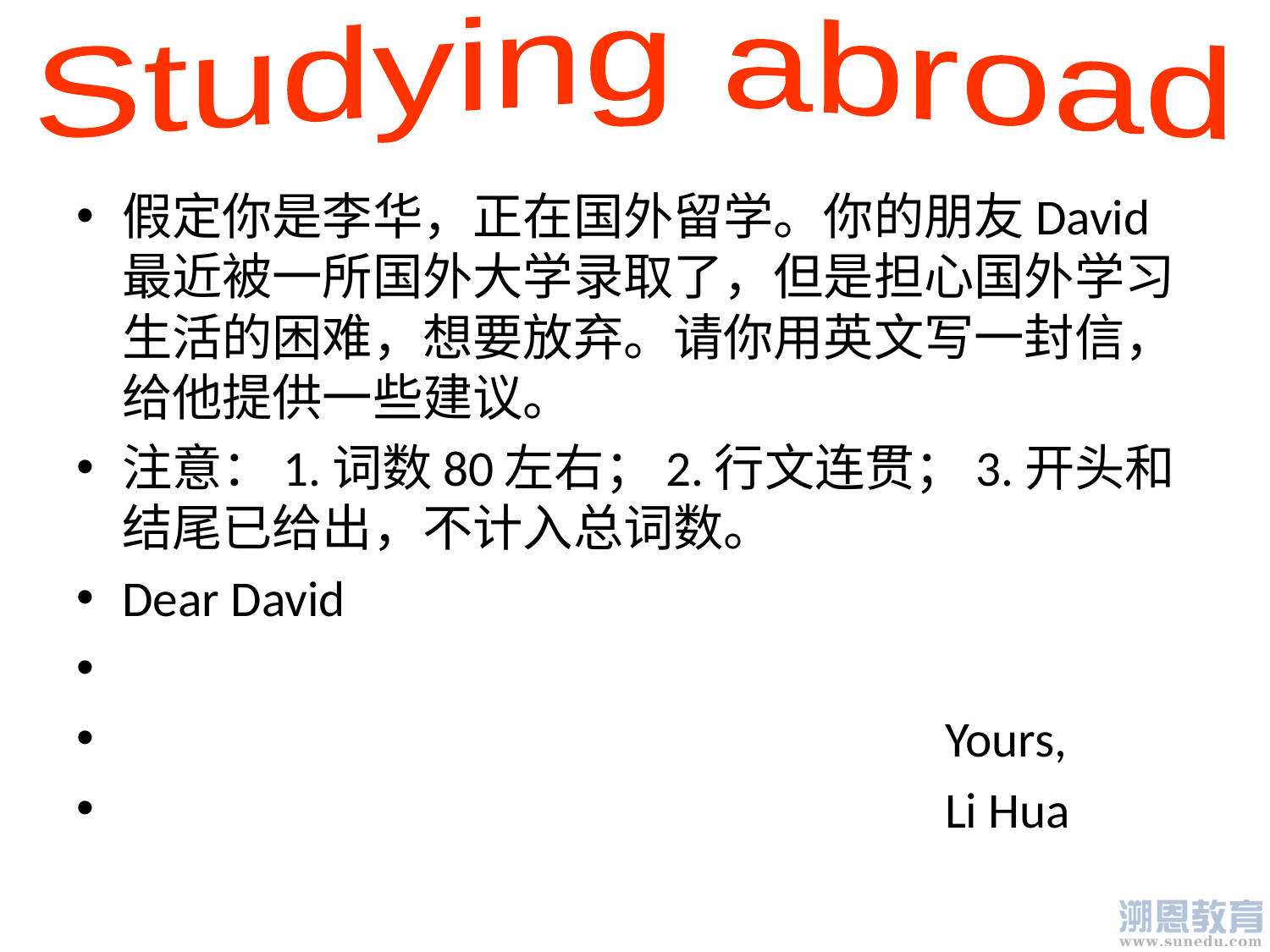

Studying abroad
假定你是李华，正在国外留学。你的朋友David最近被一所国外大学录取了，但是担心国外学习生活的困难，想要放弃。请你用英文写一封信，给他提供一些建议。
注意：1.词数80左右；2.行文连贯；3.开头和结尾已给出，不计入总词数。
Dear David

                                                                        Yours,
                                                                        Li Hua